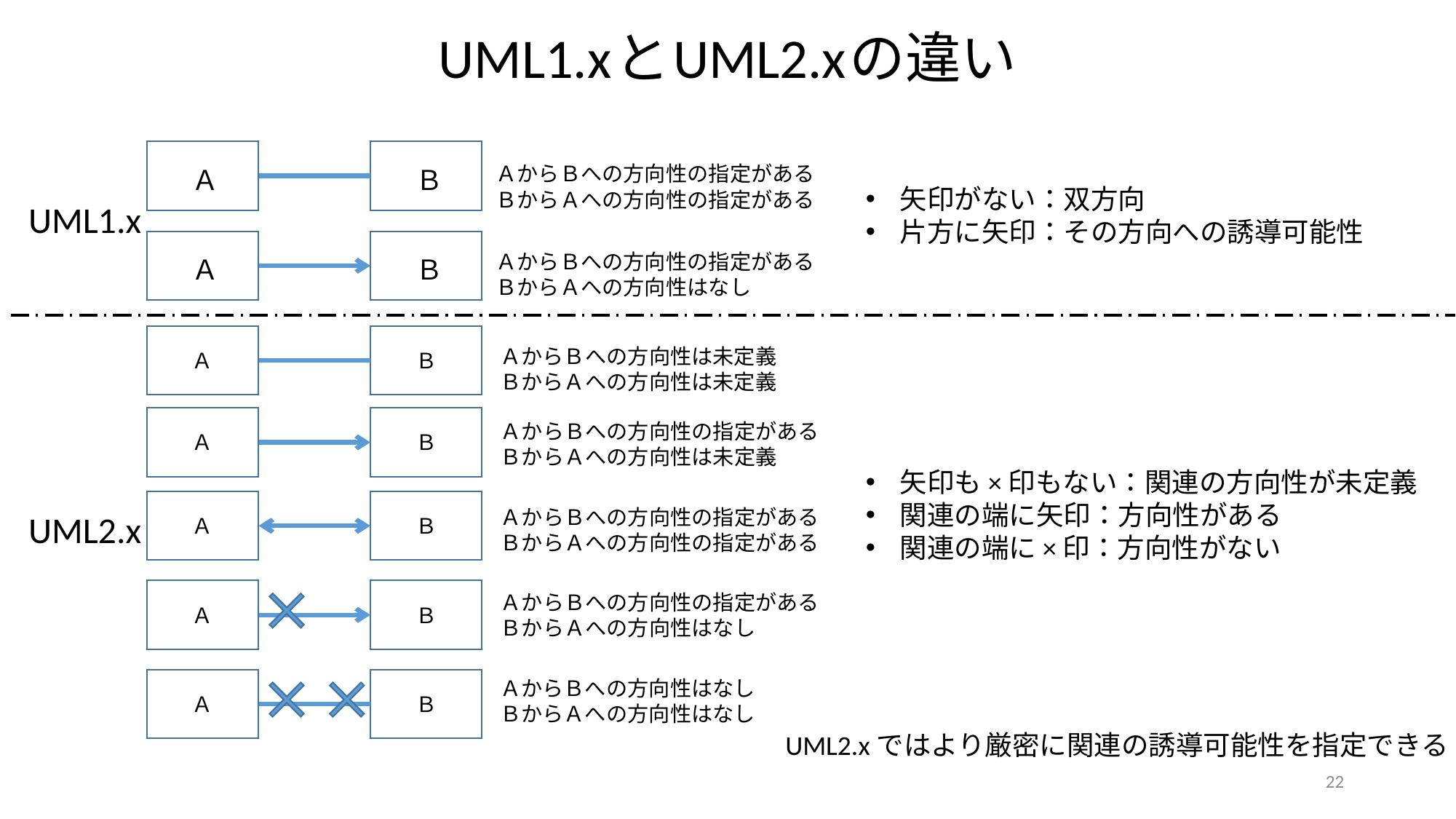

UML1.xとUML2.xの違い

ＡからＢへの方向性の指定がある
ＢからＡへの方向性の指定がある
Ａ
Ｂ
矢印がない：双方向
片方に矢印：その方向への誘導可能性
UML1.x

ＡからＢへの方向性の指定がある
ＢからＡへの方向性はなし
Ａ
Ｂ

ＡからＢへの方向性は未定義
ＢからＡへの方向性は未定義
Ａ
Ｂ

ＡからＢへの方向性の指定がある
ＢからＡへの方向性は未定義
Ａ
Ｂ
矢印も×印もない：関連の方向性が未定義
関連の端に矢印：方向性がある
関連の端に×印：方向性がない

ＡからＢへの方向性の指定がある
ＢからＡへの方向性の指定がある
UML2.x
Ａ
Ｂ

ＡからＢへの方向性の指定がある
ＢからＡへの方向性はなし
Ａ
Ｂ

ＡからＢへの方向性はなし
ＢからＡへの方向性はなし
Ａ
Ｂ
UML2.xではより厳密に関連の誘導可能性を指定できる
22